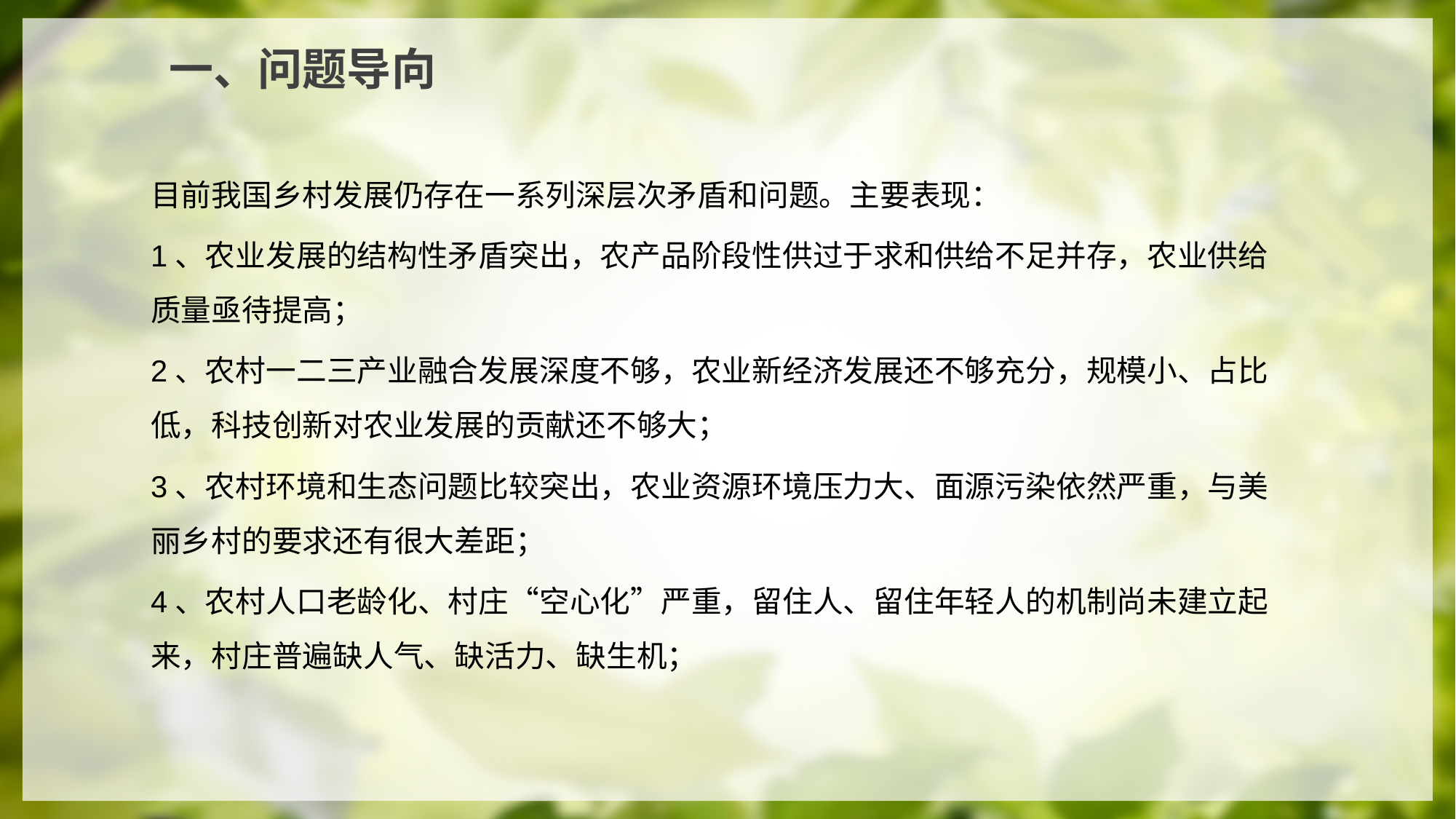

一、问题导向
目前我国乡村发展仍存在一系列深层次矛盾和问题。主要表现：
1、农业发展的结构性矛盾突出，农产品阶段性供过于求和供给不足并存，农业供给质量亟待提高；
2、农村一二三产业融合发展深度不够，农业新经济发展还不够充分，规模小、占比低，科技创新对农业发展的贡献还不够大；
3、农村环境和生态问题比较突出，农业资源环境压力大、面源污染依然严重，与美丽乡村的要求还有很大差距；
4、农村人口老龄化、村庄“空心化”严重，留住人、留住年轻人的机制尚未建立起来，村庄普遍缺人气、缺活力、缺生机；